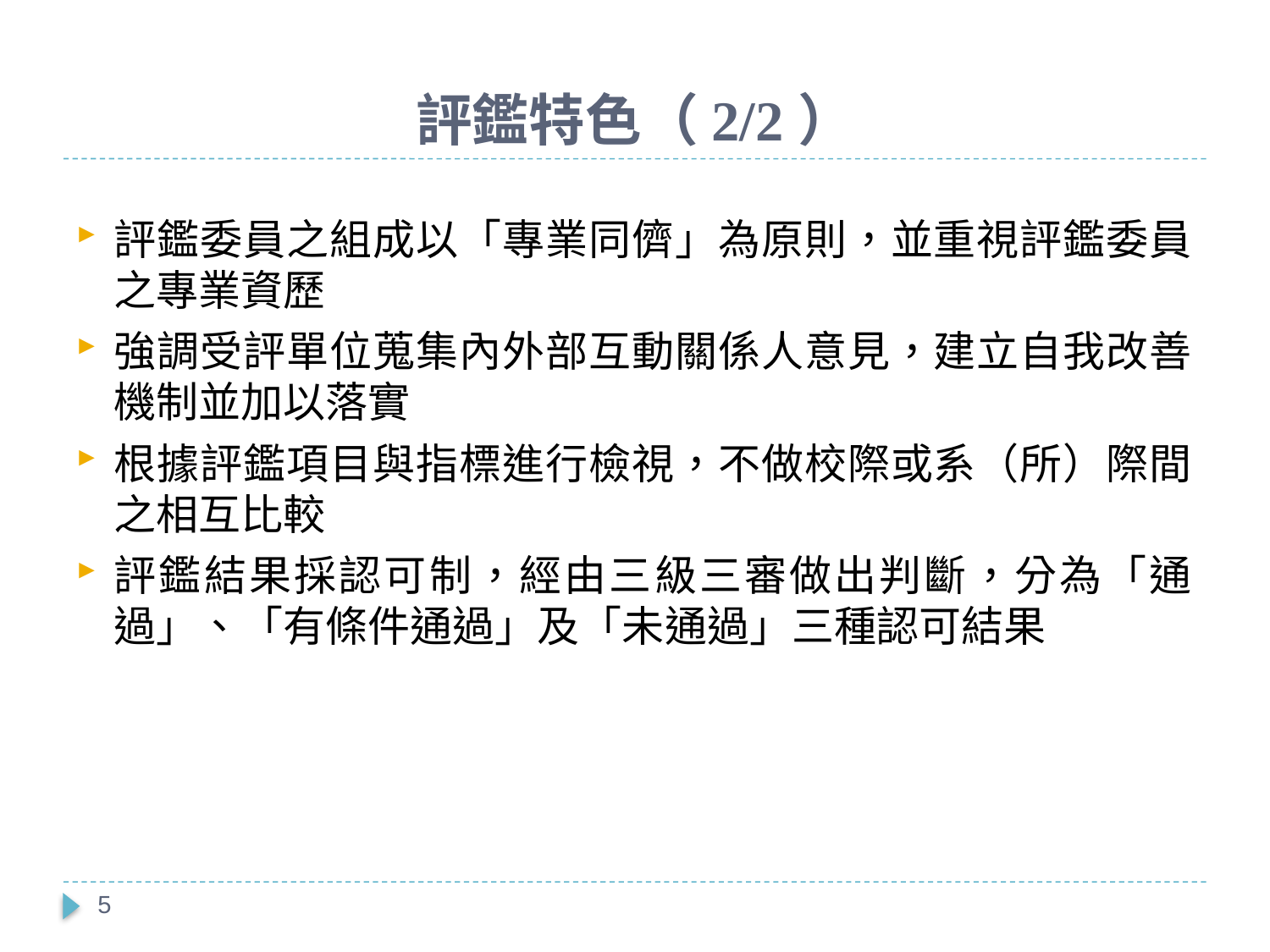

評鑑特色（2/2）
評鑑委員之組成以「專業同儕」為原則，並重視評鑑委員之專業資歷
強調受評單位蒐集內外部互動關係人意見，建立自我改善機制並加以落實
根據評鑑項目與指標進行檢視，不做校際或系（所）際間之相互比較
評鑑結果採認可制，經由三級三審做出判斷，分為「通過」、「有條件通過」及「未通過」三種認可結果

5